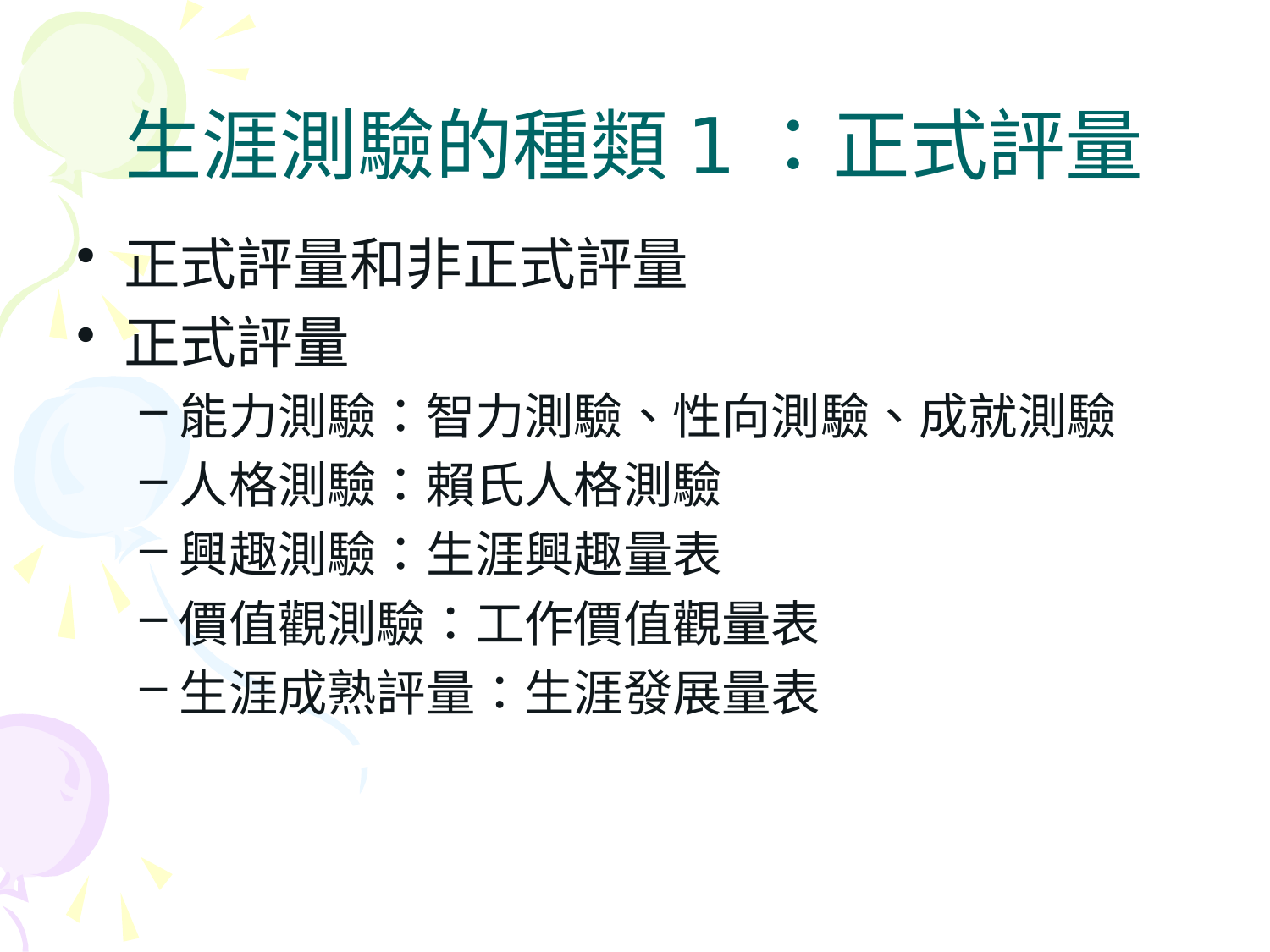

# 生涯測驗的種類1：正式評量
正式評量和非正式評量
正式評量
能力測驗：智力測驗、性向測驗、成就測驗
人格測驗：賴氏人格測驗
興趣測驗：生涯興趣量表
價值觀測驗：工作價值觀量表
生涯成熟評量：生涯發展量表